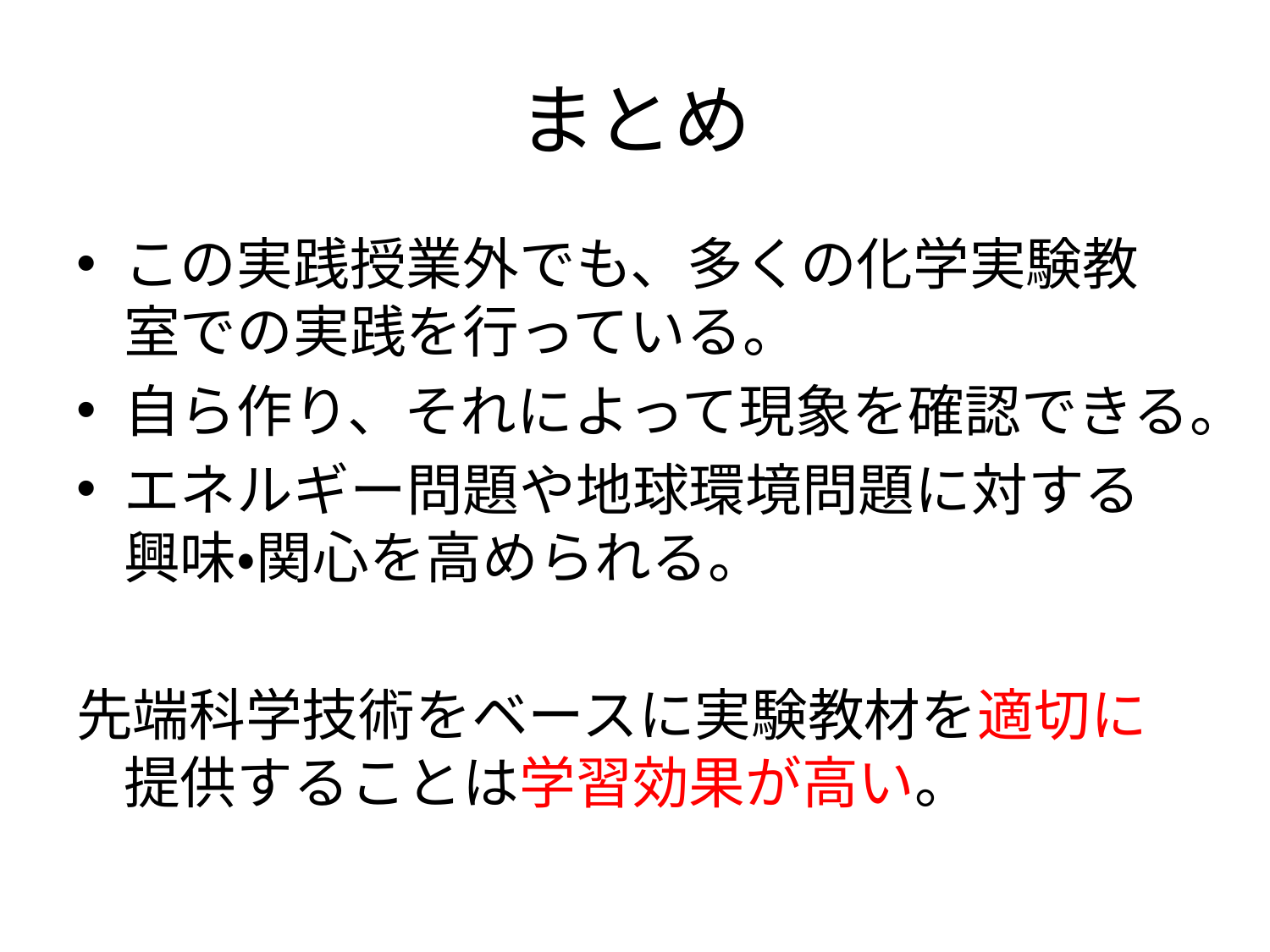

# まとめ
この実践授業外でも、多くの化学実験教室での実践を行っている。
自ら作り、それによって現象を確認できる。
エネルギー問題や地球環境問題に対する興味・関心を高められる。

先端科学技術をベースに実験教材を適切に提供することは学習効果が高い。